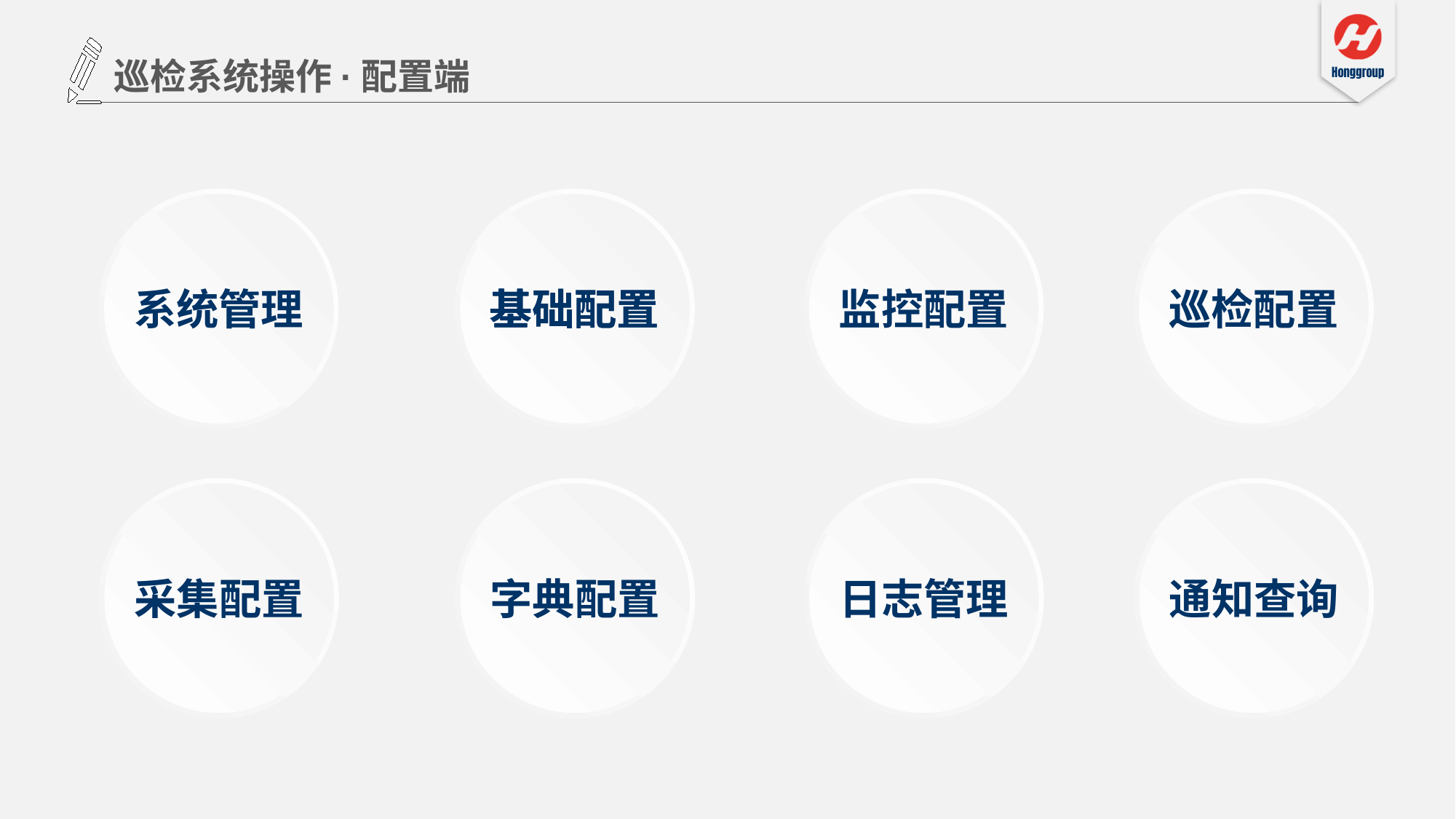

巡检系统操作·配置端

基础配置
系统管理
基础配置
监控配置
巡检配置

采集配置
字典配置
日志管理
通知查询